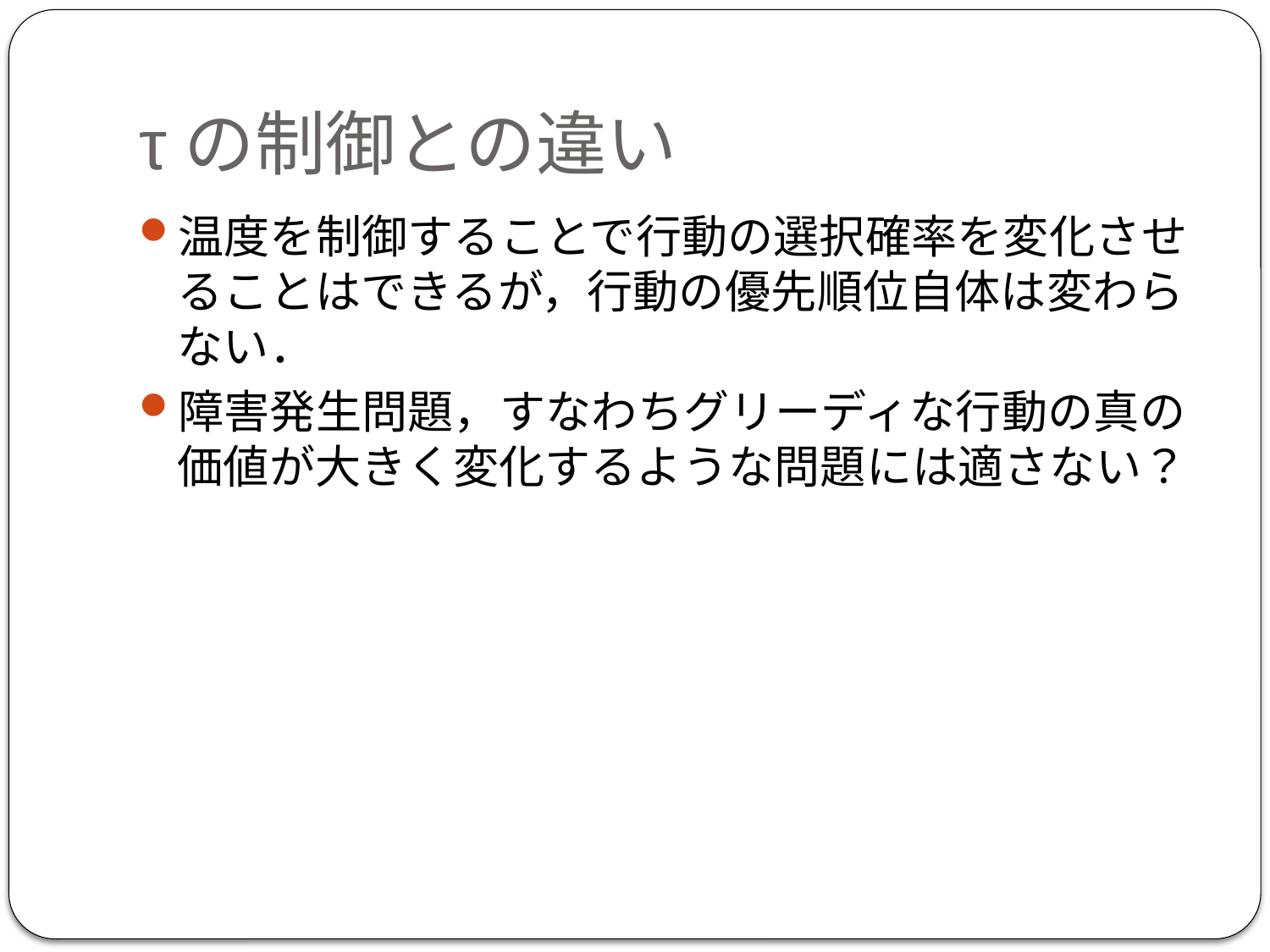

# τの制御との違い
温度を制御することで行動の選択確率を変化させることはできるが，行動の優先順位自体は変わらない．
障害発生問題，すなわちグリーディな行動の真の価値が大きく変化するような問題には適さない？